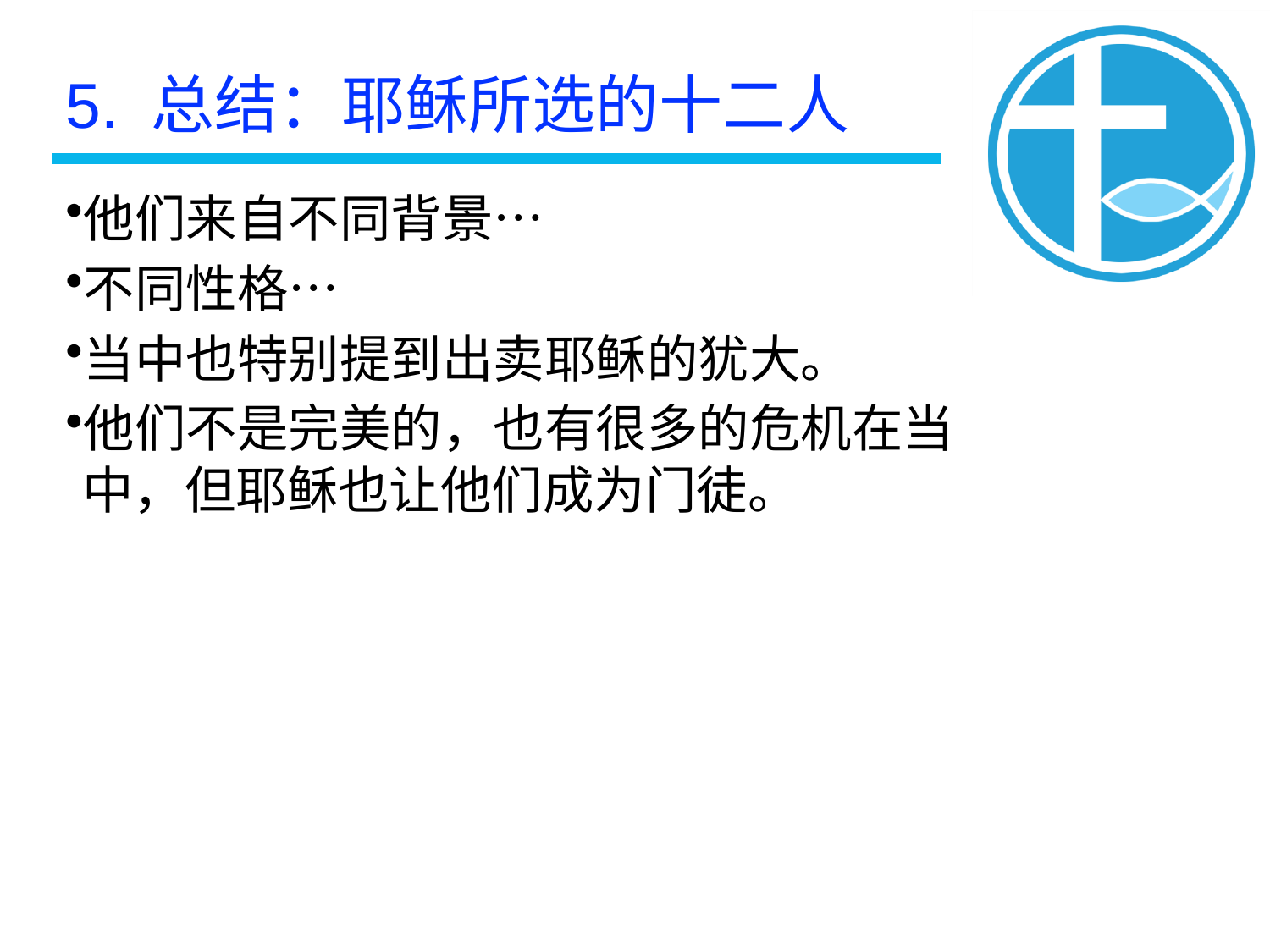

5. 总结：耶稣所选的十二人
他们来自不同背景⋯
不同性格⋯
当中也特别提到出卖耶稣的犹大。
他们不是完美的，也有很多的危机在当中，但耶稣也让他们成为门徒。